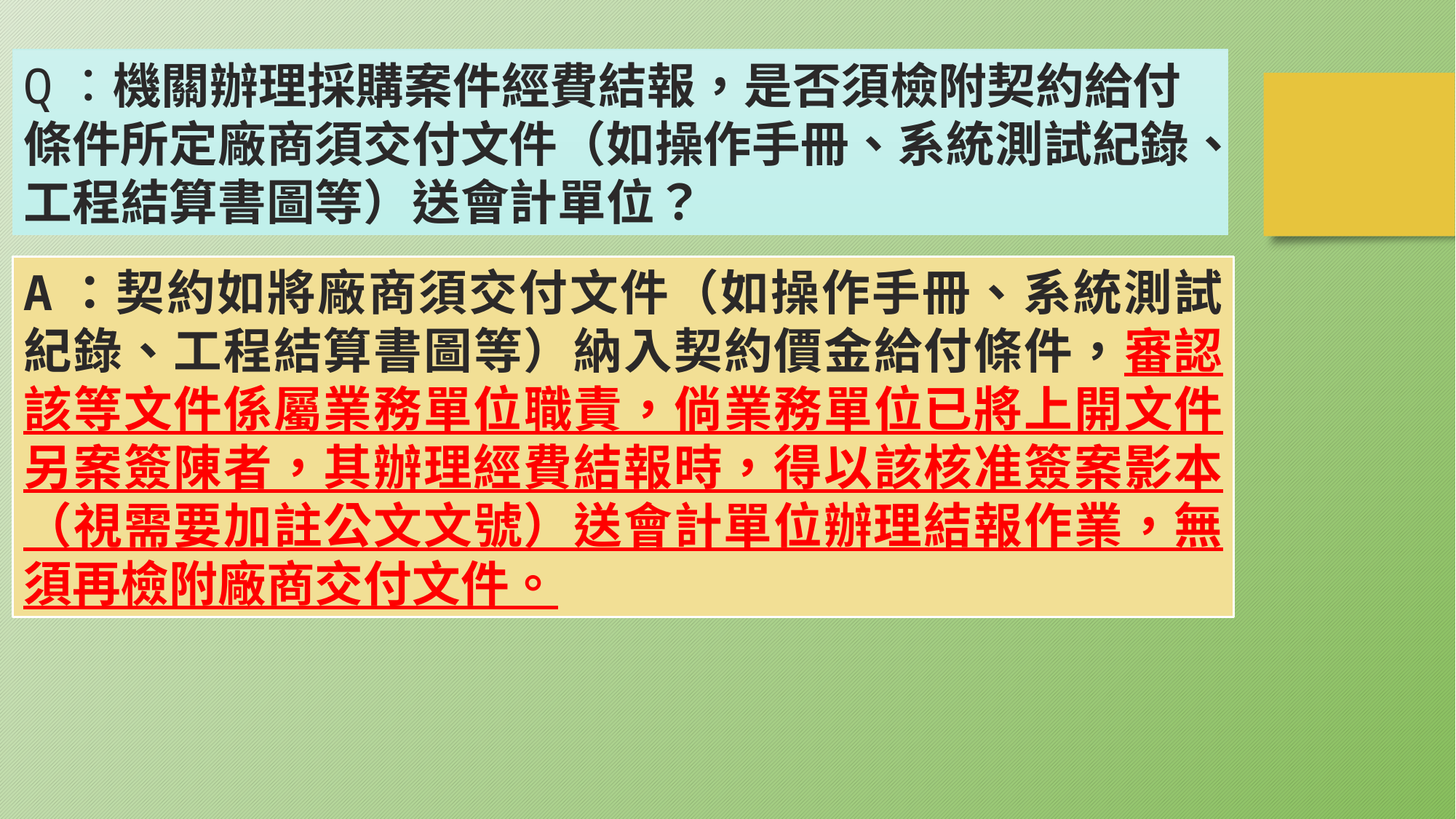

Q：機關辦理採購案件經費結報，是否須檢附契約給付條件所定廠商須交付文件（如操作手冊、系統測試紀錄、工程結算書圖等）送會計單位？
A：契約如將廠商須交付文件（如操作手冊、系統測試紀錄、工程結算書圖等）納入契約價金給付條件，審認該等文件係屬業務單位職責，倘業務單位已將上開文件另案簽陳者，其辦理經費結報時，得以該核准簽案影本（視需要加註公文文號）送會計單位辦理結報作業，無須再檢附廠商交付文件。